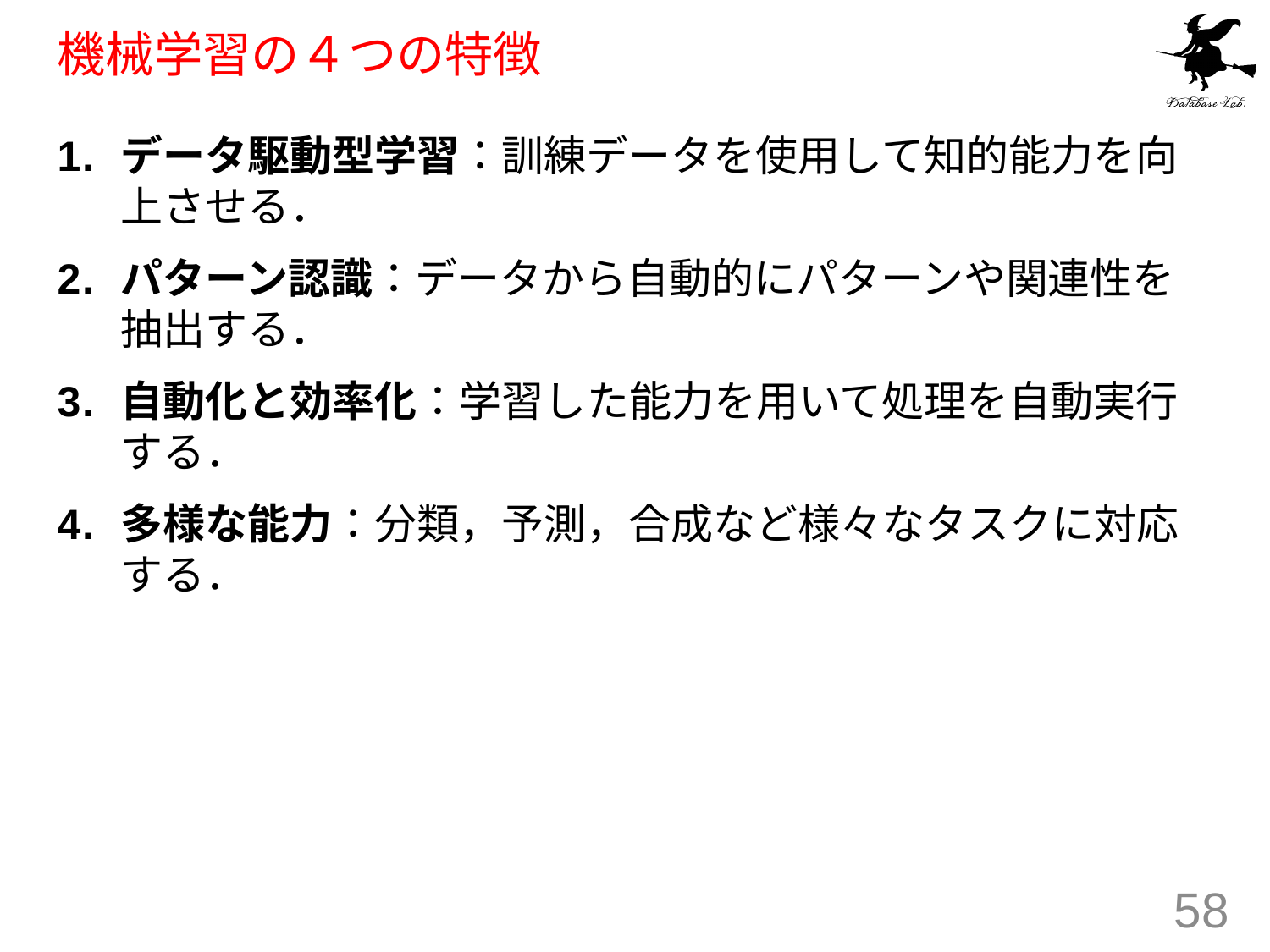

# 機械学習の４つの特徴
データ駆動型学習：訓練データを使用して知的能力を向上させる．
パターン認識：データから自動的にパターンや関連性を抽出する．
自動化と効率化：学習した能力を用いて処理を自動実行する．
多様な能力：分類，予測，合成など様々なタスクに対応する．
58